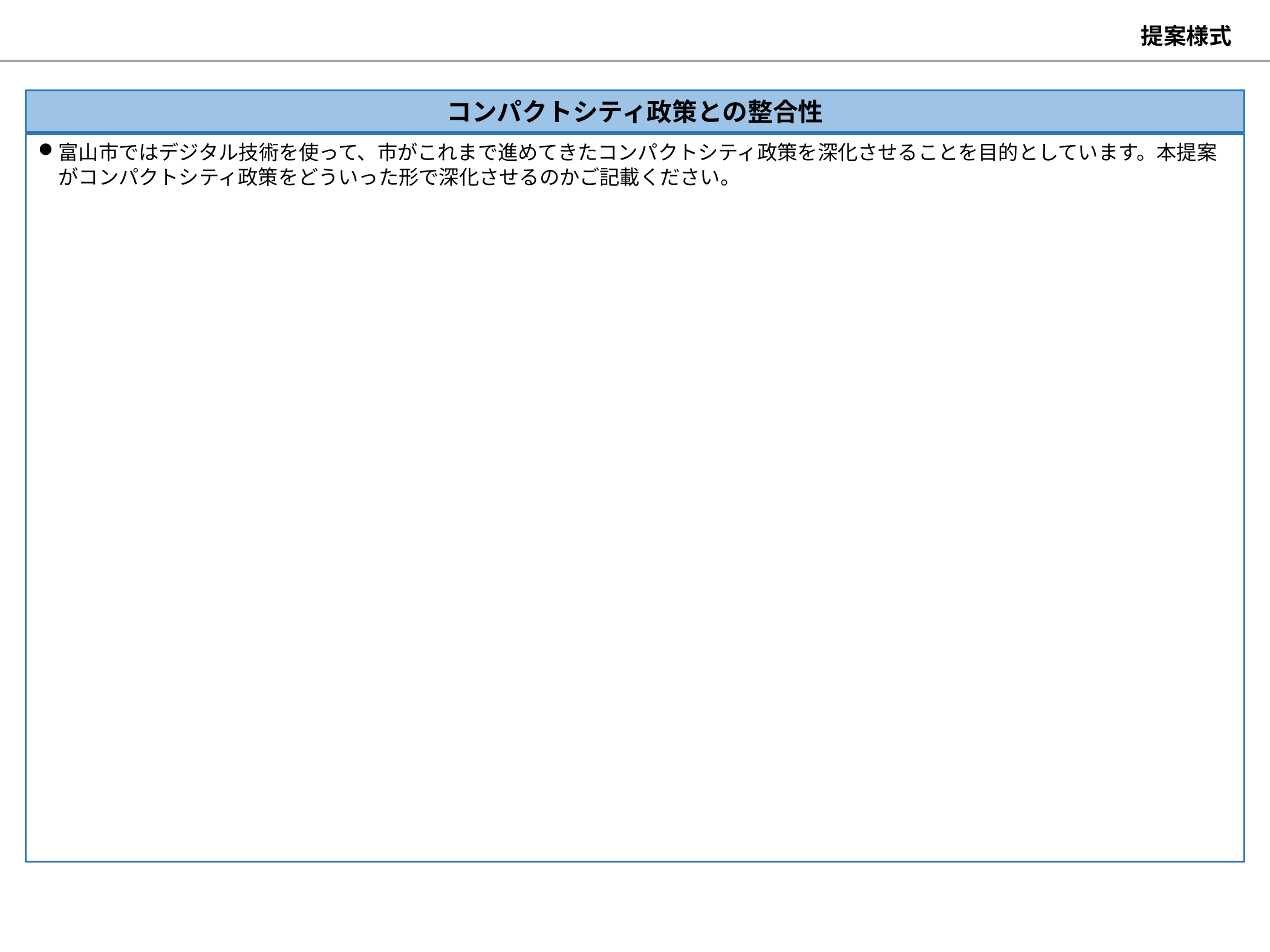

提案様式

コンパクトシティ政策との整合性

富山市ではデジタル技術を使って、市がこれまで進めてきたコンパクトシティ政策を深化させることを目的としています。本提案がコンパクトシティ政策をどういった形で深化させるのかご記載ください。